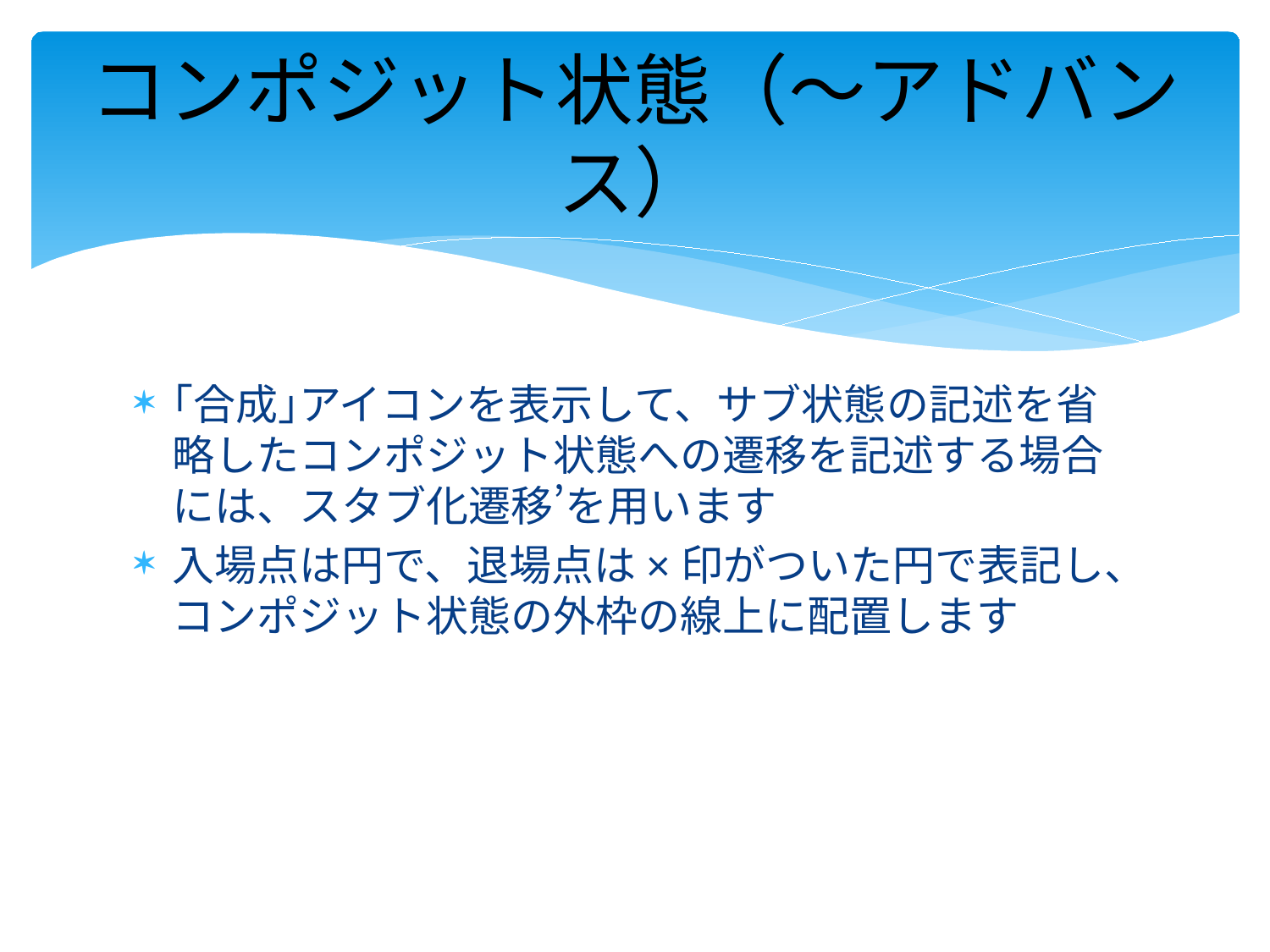

# コンポジット状態（～アドバンス）
｢合成｣アイコンを表示して、サブ状態の記述を省略したコンポジット状態への遷移を記述する場合には、スタブ化遷移’を用います
入場点は円で、退場点は×印がついた円で表記し、コンポジット状態の外枠の線上に配置します